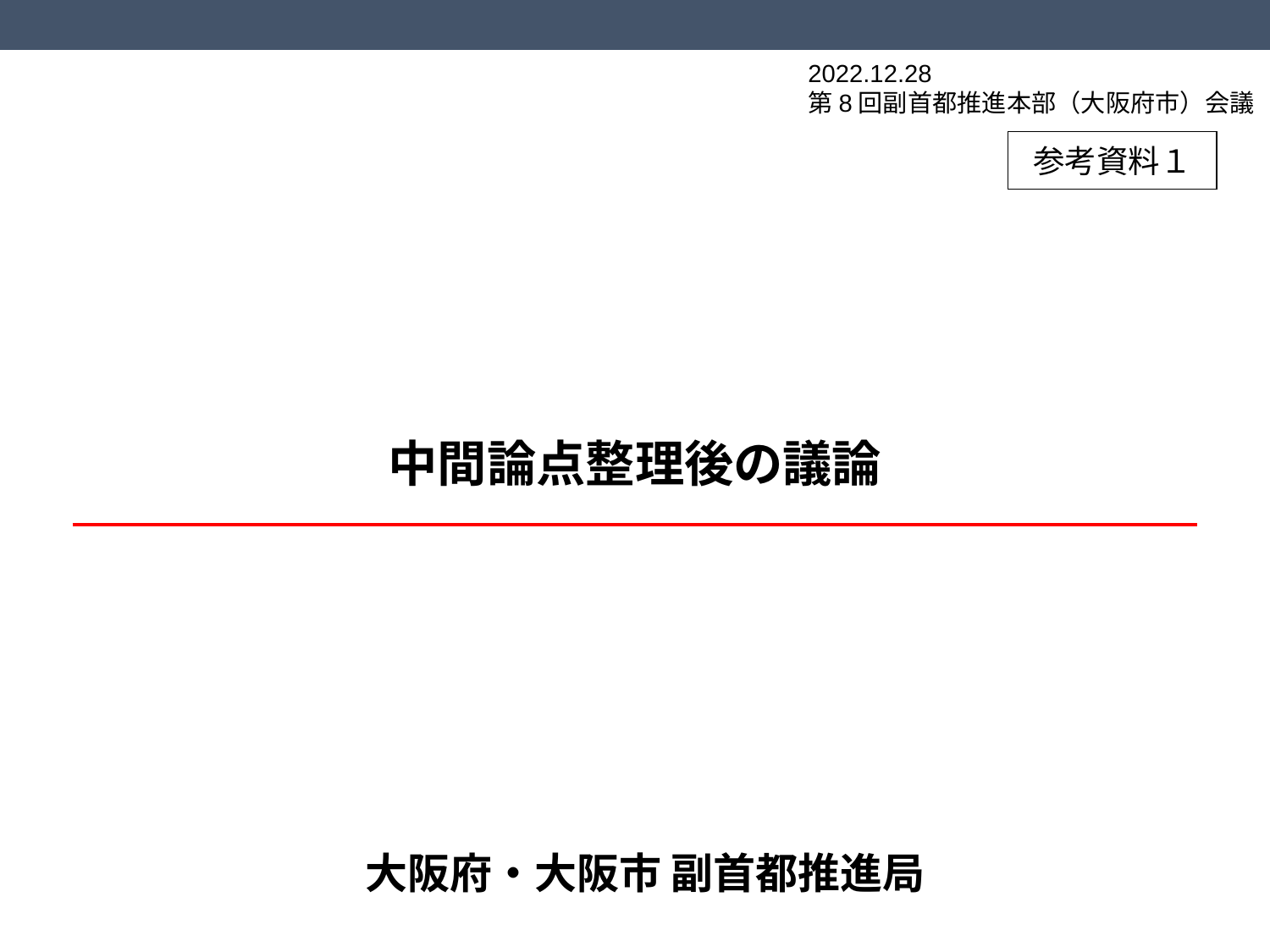

2022.12.28
第8回副首都推進本部（大阪府市）会議
参考資料１
中間論点整理後の議論
大阪府・大阪市 副首都推進局